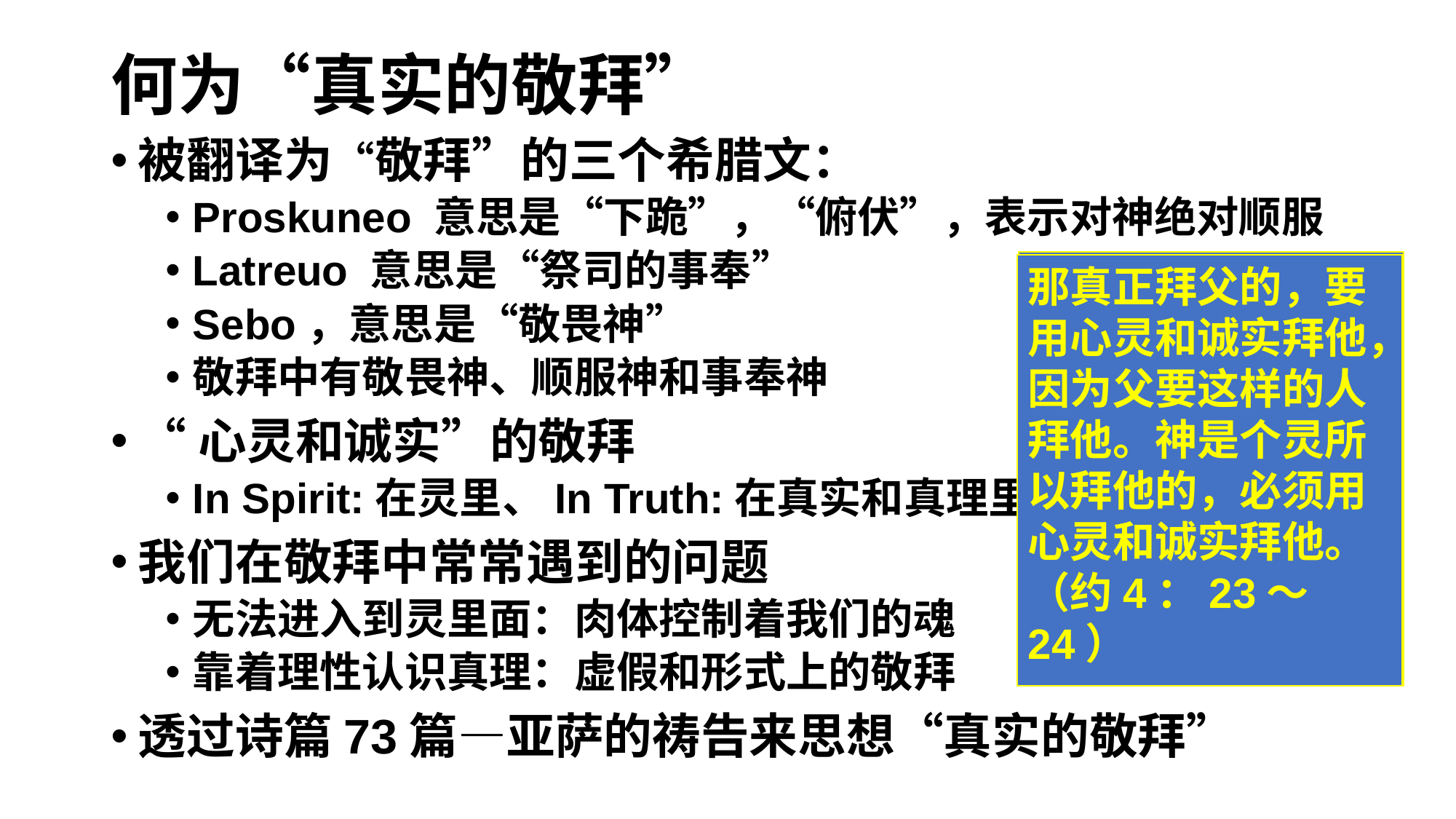

# 何为“真实的敬拜”
被翻译为“敬拜”的三个希腊文：
Proskuneo 意思是“下跪”，“俯伏”，表示对神绝对顺服
Latreuo 意思是“祭司的事奉”
Sebo，意思是“敬畏神”
敬拜中有敬畏神、顺服神和事奉神
“心灵和诚实”的敬拜
In Spirit:在灵里、In Truth:在真实和真理里
我们在敬拜中常常遇到的问题
无法进入到灵里面：肉体控制着我们的魂
靠着理性认识真理：虚假和形式上的敬拜
透过诗篇73篇—亚萨的祷告来思想“真实的敬拜”
那二十四位长老，就俯伏在坐宝座的面前，敬拜那活到永永远远的，又把他们的冠冕放在宝座前（启4：10）
有一个卖紫色布疋的妇人，名叫吕底亚，是推雅推喇城的人，素来敬拜神……（徒16：14）
那真正拜父的，要用心灵和诚实拜他，因为父要这样的人拜他。神是个灵所以拜他的，必须用心灵和诚实拜他。（约4：23～24）
所以弟兄们，我以神的慈悲劝你们，将身体献上，当作活祭，是圣洁的，是神所喜悦的。你们如此事奉，乃是理所当然的（罗12：1）